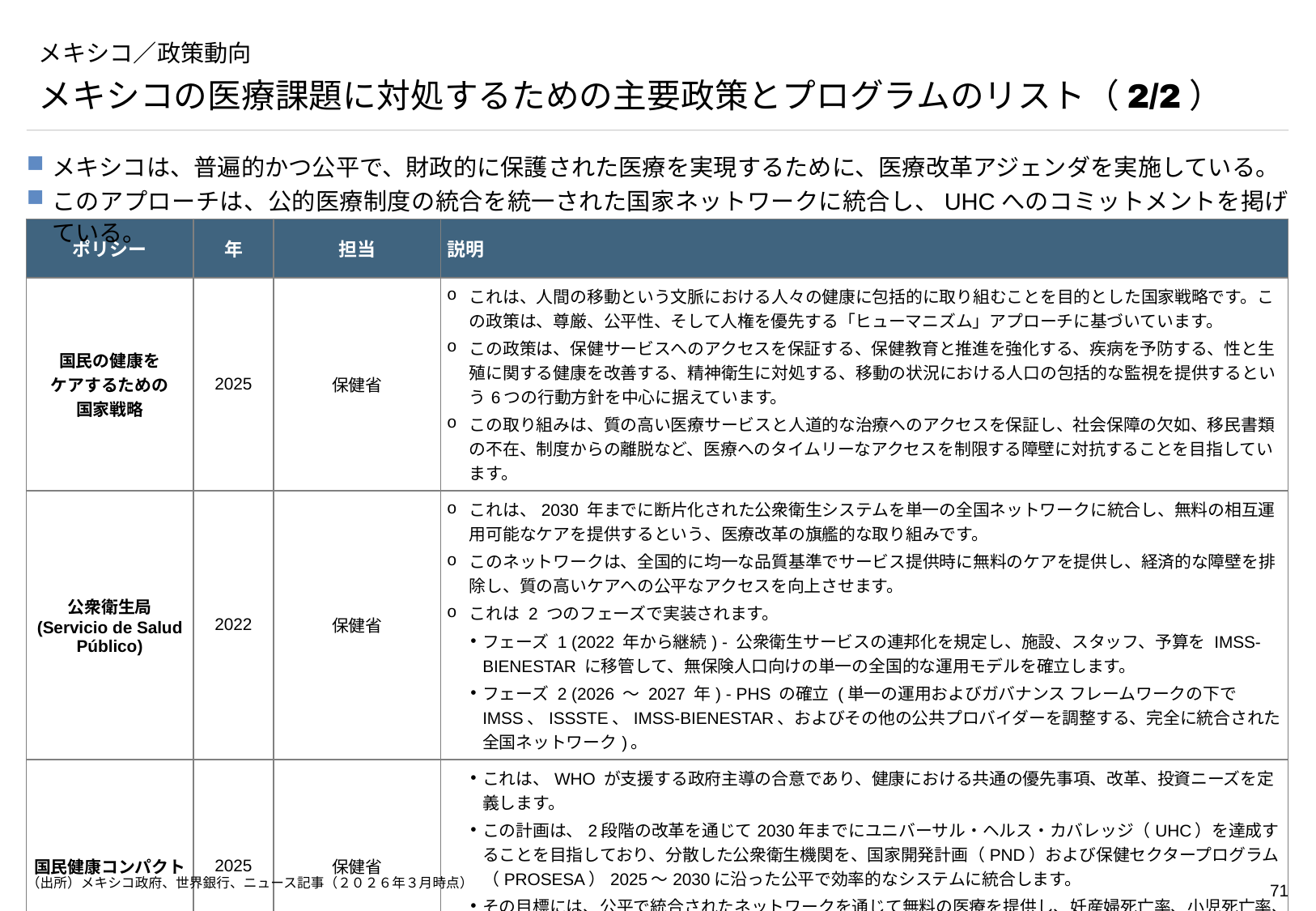

# メキシコ／政策動向
メキシコの医療課題に対処するための主要政策とプログラムのリスト（2/2）
メキシコは、普遍的かつ公平で、財政的に保護された医療を実現するために、医療改革アジェンダを実施している。
このアプローチは、公的医療制度の統合を統一された国家ネットワークに統合し、UHCへのコミットメントを掲げている。
| ポリシー | 年 | 担当 | 説明 |
| --- | --- | --- | --- |
| 国民の健康を ケアするための 国家戦略 | 2025 | 保健省 | これは、人間の移動という文脈における人々の健康に包括的に取り組むことを目的とした国家戦略です。この政策は、尊厳、公平性、そして人権を優先する「ヒューマニズム」アプローチに基づいています。 この政策は、保健サービスへのアクセスを保証する、保健教育と推進を強化する、疾病を予防する、性と生殖に関する健康を改善する、精神衛生に対処する、移動の状況における人口の包括的な監視を提供するという6つの行動方針を中心に据えています。 この取り組みは、質の高い医療サービスと人道的な治療へのアクセスを保証し、社会保障の欠如、移民書類の不在、制度からの離脱など、医療へのタイムリーなアクセスを制限する障壁に対抗することを目指しています。 |
| 公衆衛生局 (Servicio de Salud Público) | 2022 | 保健省 | これは、2030 年までに断片化された公衆衛生システムを単一の全国ネットワークに統合し、無料の相互運用可能なケアを提供するという、医療改革の旗艦的な取り組みです。 このネットワークは、全国的に均一な品質基準でサービス提供時に無料のケアを提供し、経済的な障壁を排除し、質の高いケアへの公平なアクセスを向上させます。 これは 2 つのフェーズで実装されます。 フェーズ 1 (2022 年から継続) - 公衆衛生サービスの連邦化を規定し、施設、スタッフ、予算を IMSS-BIENESTAR に移管して、無保険人口向けの単一の全国的な運用モデルを確立します。 フェーズ 2 (2026 ～ 2027 年) - PHS の確立 (単一の運用およびガバナンス フレームワークの下で IMSS、ISSSTE、IMSS-BIENESTAR、およびその他の公共プロバイダーを調整する、完全に統合された全国ネットワーク)。 |
| 国民健康コンパクト | 2025 | 保健省 | これは、WHO が支援する政府主導の合意であり、健康における共通の優先事項、改革、投資ニーズを定義します。 この計画は、2段階の改革を通じて2030年までにユニバーサル・ヘルス・カバレッジ（UHC）を達成することを目指しており、分散した公衆衛生機関を、国家開発計画（PND）および保健セクタープログラム（PROSESA）2025～2030に沿った公平で効率的なシステムに統合します。 その目標には、公平で統合されたネットワークを通じて無料の医療を提供し、妊産婦死亡率、小児死亡率、非感染性疾患による死亡率、自己負担を減らし、ワクチン接種を促進することを通じて、2030年までにユニバーサル・ヘルス・カバレッジを達成することが含まれる。 |
（出所）メキシコ政府、世界銀行、ニュース記事（２０２６年３月時点）